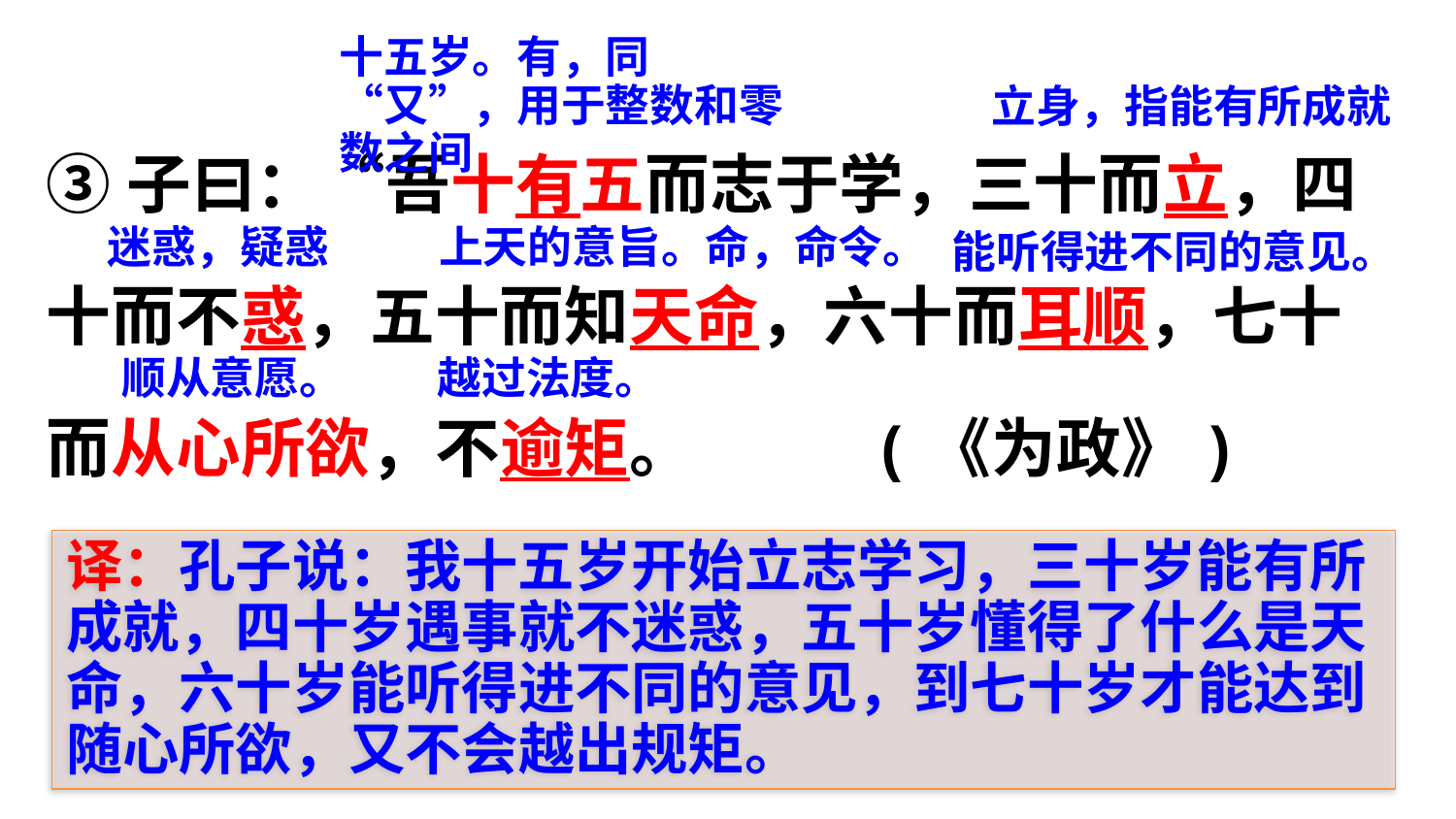

十五岁。有，同“又”，用于整数和零数之间
立身，指能有所成就
③子曰：“吾十有五而志于学，三十而立，四十而不惑，五十而知天命，六十而耳顺，七十而从心所欲，不逾矩。           (《为政》)
迷惑，疑惑
上天的意旨。命，命令。
能听得进不同的意见。
顺从意愿。
越过法度。
译：孔子说：我十五岁开始立志学习，三十岁能有所成就，四十岁遇事就不迷惑，五十岁懂得了什么是天命，六十岁能听得进不同的意见，到七十岁才能达到随心所欲，又不会越出规矩。